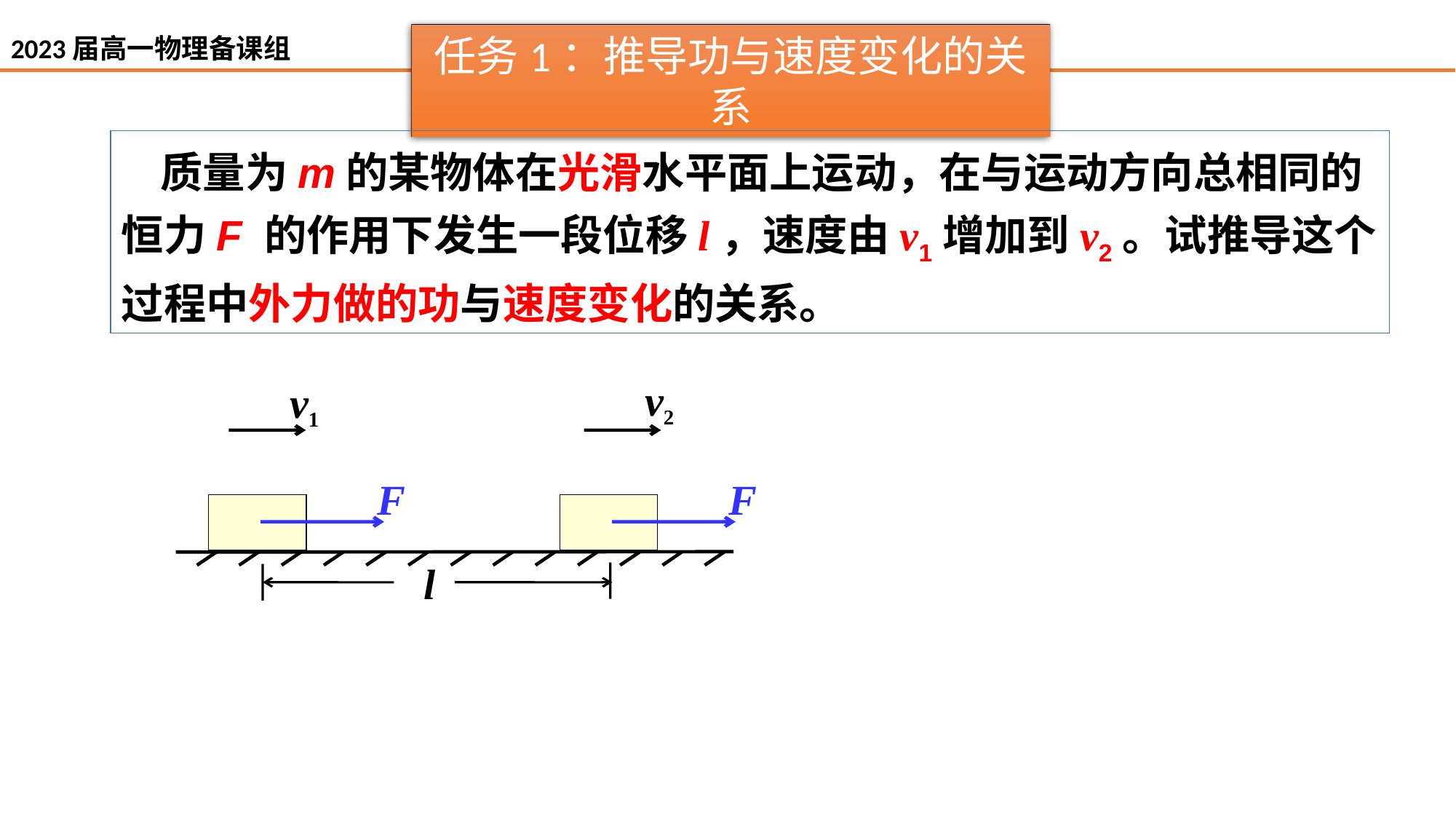

任务1：推导功与速度变化的关系
   质量为m的某物体在光滑水平面上运动，在与运动方向总相同的恒力F 的作用下发生一段位移l，速度由v1增加到v2。试推导这个过程中外力做的功与速度变化的关系。
v2

F

v1

F

l